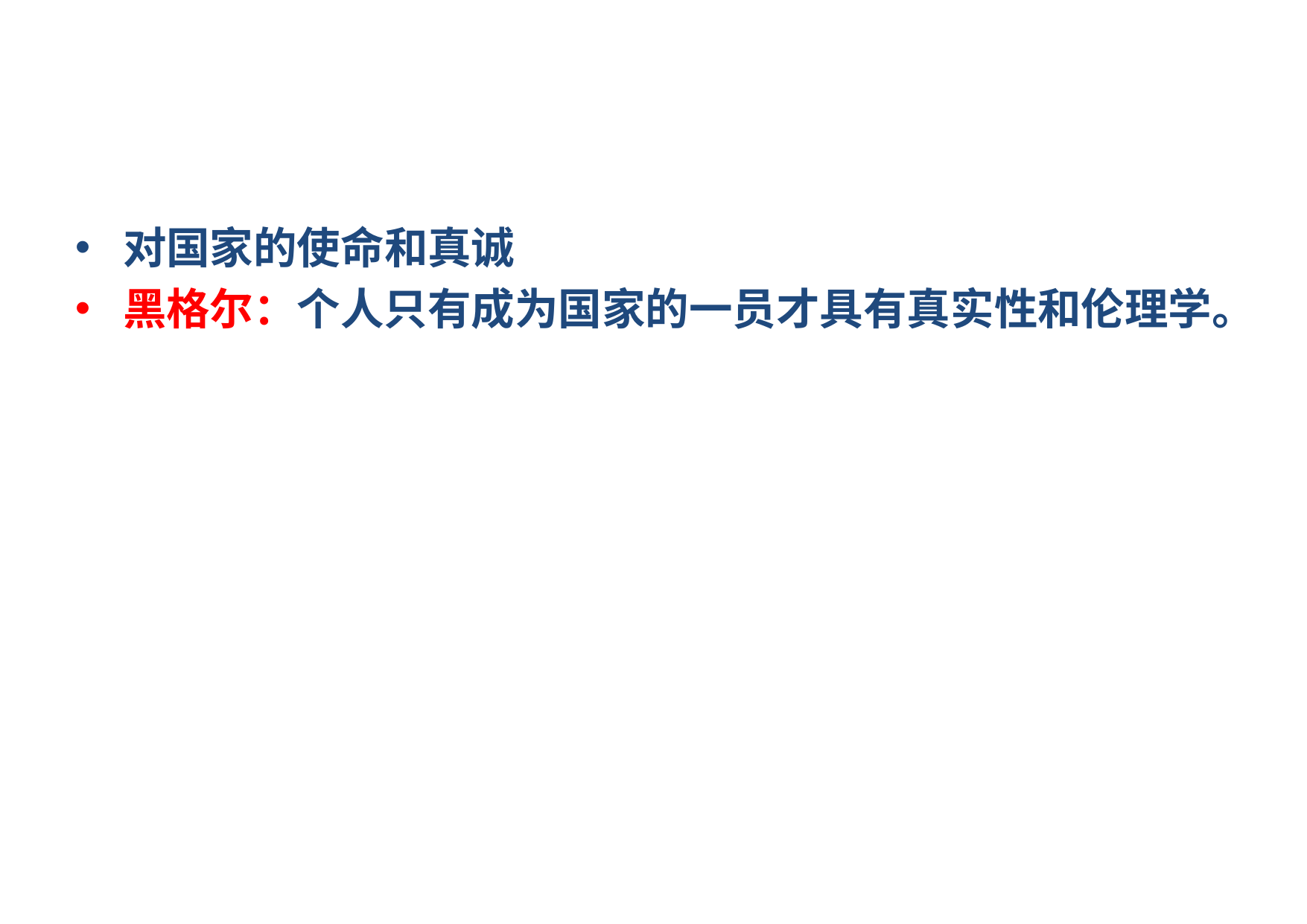

#
对国家的使命和真诚
黑格尔：个人只有成为国家的一员才具有真实性和伦理学。